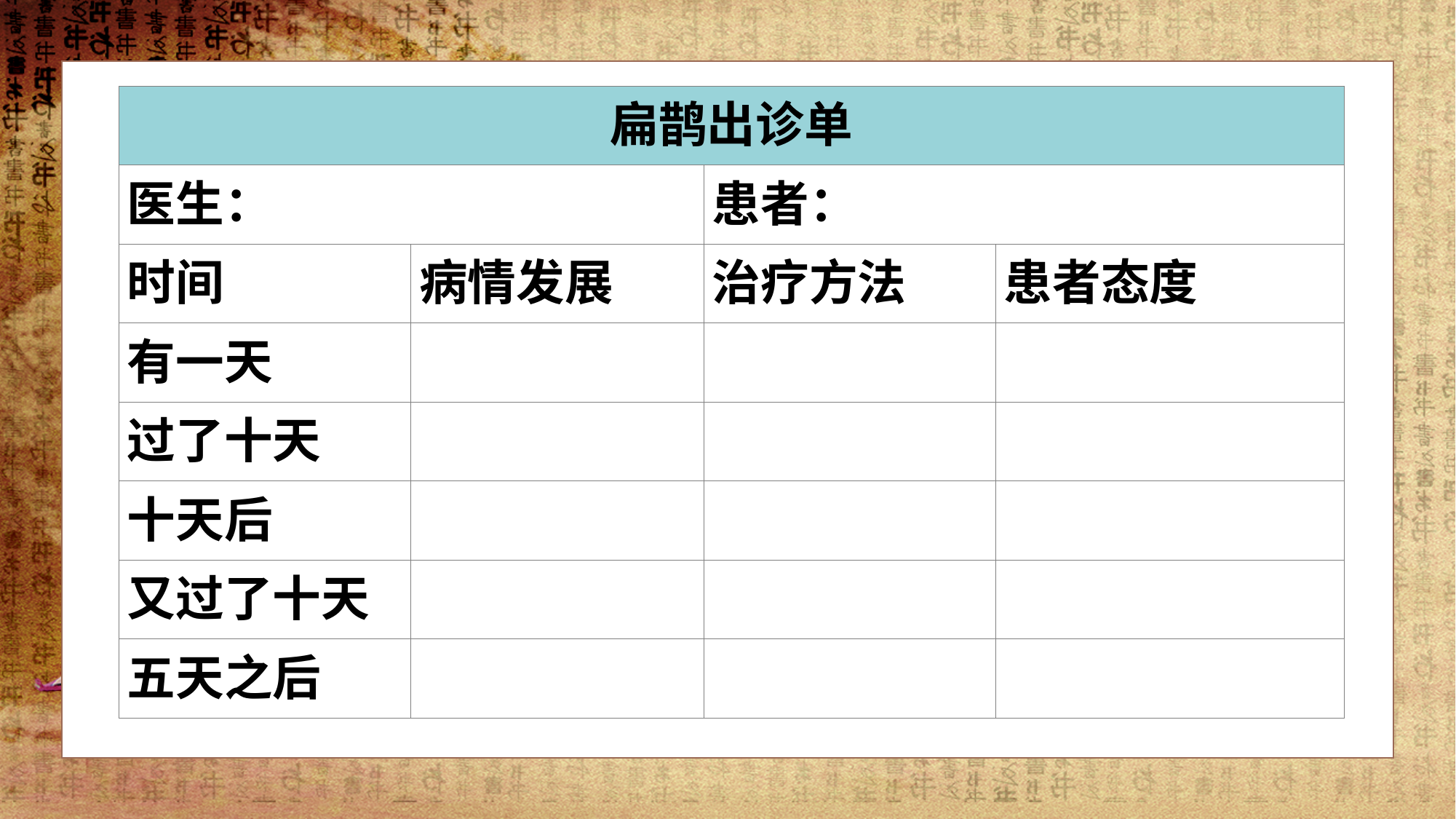

| 扁鹊出诊单 |  |  |  |
| --- | --- | --- | --- |
| 医生： |  | 患者： |  |
| 时间 | 病情发展 | 治疗方法 | 患者态度 |
| 有一天 |  |  |  |
| 过了十天 |  |  |  |
| 十天后 |  |  |  |
| 又过了十天 |  |  |  |
| 五天之后 |  |  |  |